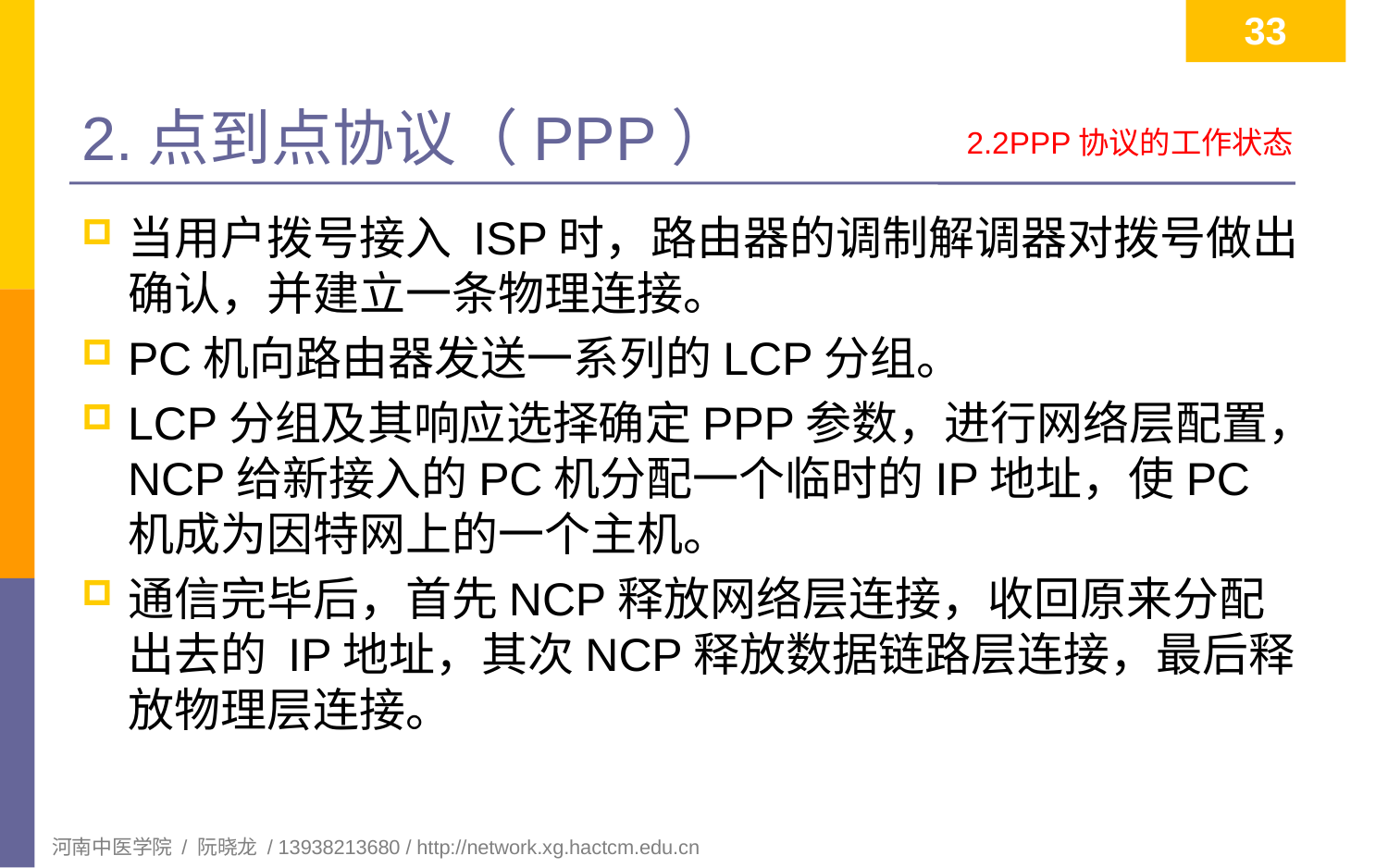

33
# 2.点到点协议（PPP）
2.2PPP协议的工作状态
当用户拨号接入 ISP时，路由器的调制解调器对拨号做出确认，并建立一条物理连接。
PC机向路由器发送一系列的LCP分组。
LCP分组及其响应选择确定PPP参数，进行网络层配置，NCP给新接入的PC机分配一个临时的IP地址，使PC机成为因特网上的一个主机。
通信完毕后，首先NCP释放网络层连接，收回原来分配出去的 IP地址，其次NCP释放数据链路层连接，最后释放物理层连接。